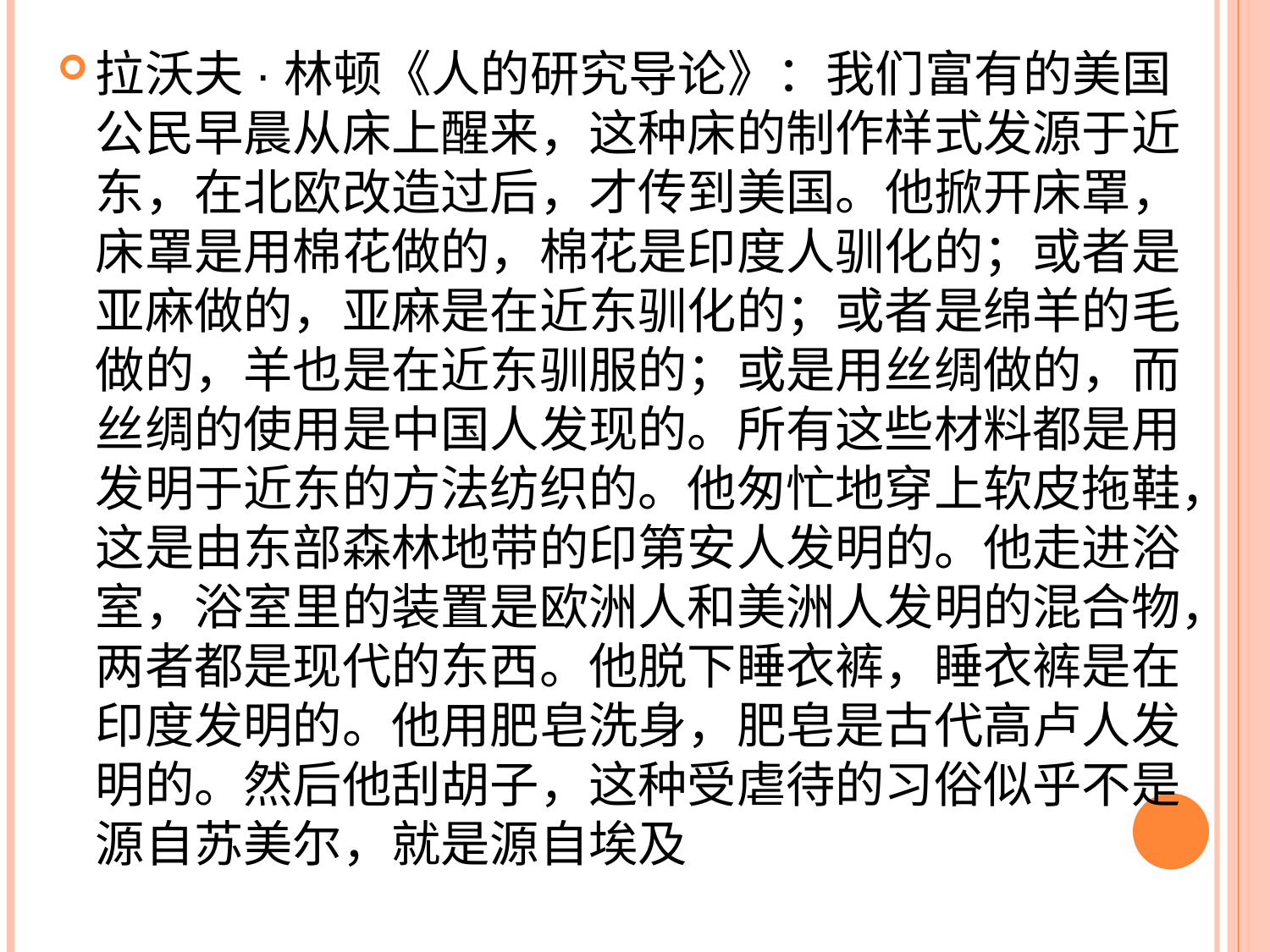

拉沃夫·林顿《人的研究导论》：我们富有的美国公民早晨从床上醒来，这种床的制作样式发源于近东，在北欧改造过后，才传到美国。他掀开床罩，床罩是用棉花做的，棉花是印度人驯化的；或者是亚麻做的，亚麻是在近东驯化的；或者是绵羊的毛做的，羊也是在近东驯服的；或是用丝绸做的，而丝绸的使用是中国人发现的。所有这些材料都是用发明于近东的方法纺织的。他匆忙地穿上软皮拖鞋，这是由东部森林地带的印第安人发明的。他走进浴室，浴室里的装置是欧洲人和美洲人发明的混合物，两者都是现代的东西。他脱下睡衣裤，睡衣裤是在印度发明的。他用肥皂洗身，肥皂是古代高卢人发明的。然后他刮胡子，这种受虐待的习俗似乎不是源自苏美尔，就是源自埃及